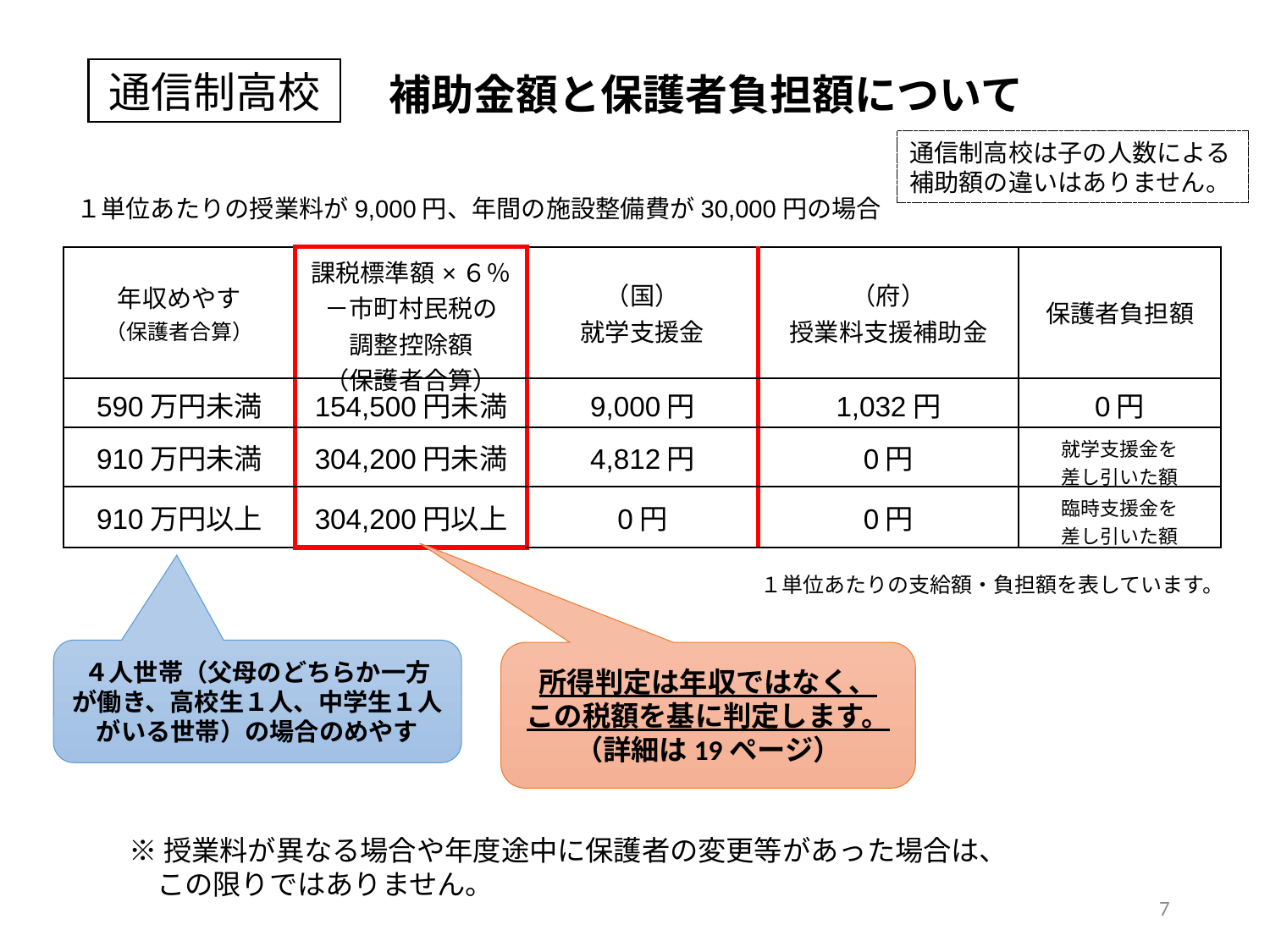

通信制高校
補助金額と保護者負担額について
通信制高校は子の人数による補助額の違いはありません。
１単位あたりの授業料が9,000円、年間の施設整備費が30,000円の場合
| 年収めやす （保護者合算） | 課税標準額×６％ －市町村民税の 調整控除額 （保護者合算） | （国） 就学支援金 | （府） 授業料支援補助金 | 保護者負担額 |
| --- | --- | --- | --- | --- |
| 590万円未満 | 154,500円未満 | 9,000円 | 1,032円 | 0円 |
| 910万円未満 | 304,200円未満 | 4,812円 | 0円 | 就学支援金を 差し引いた額 |
| 910万円以上 | 304,200円以上 | 0円 | 0円 | 臨時支援金を 差し引いた額 |
１単位あたりの支給額・負担額を表しています。
４人世帯（父母のどちらか一方が働き、高校生１人、中学生１人がいる世帯）の場合のめやす
所得判定は年収ではなく、
この税額を基に判定します。
（詳細は19ページ）
※授業料が異なる場合や年度途中に保護者の変更等があった場合は、
　この限りではありません。
7